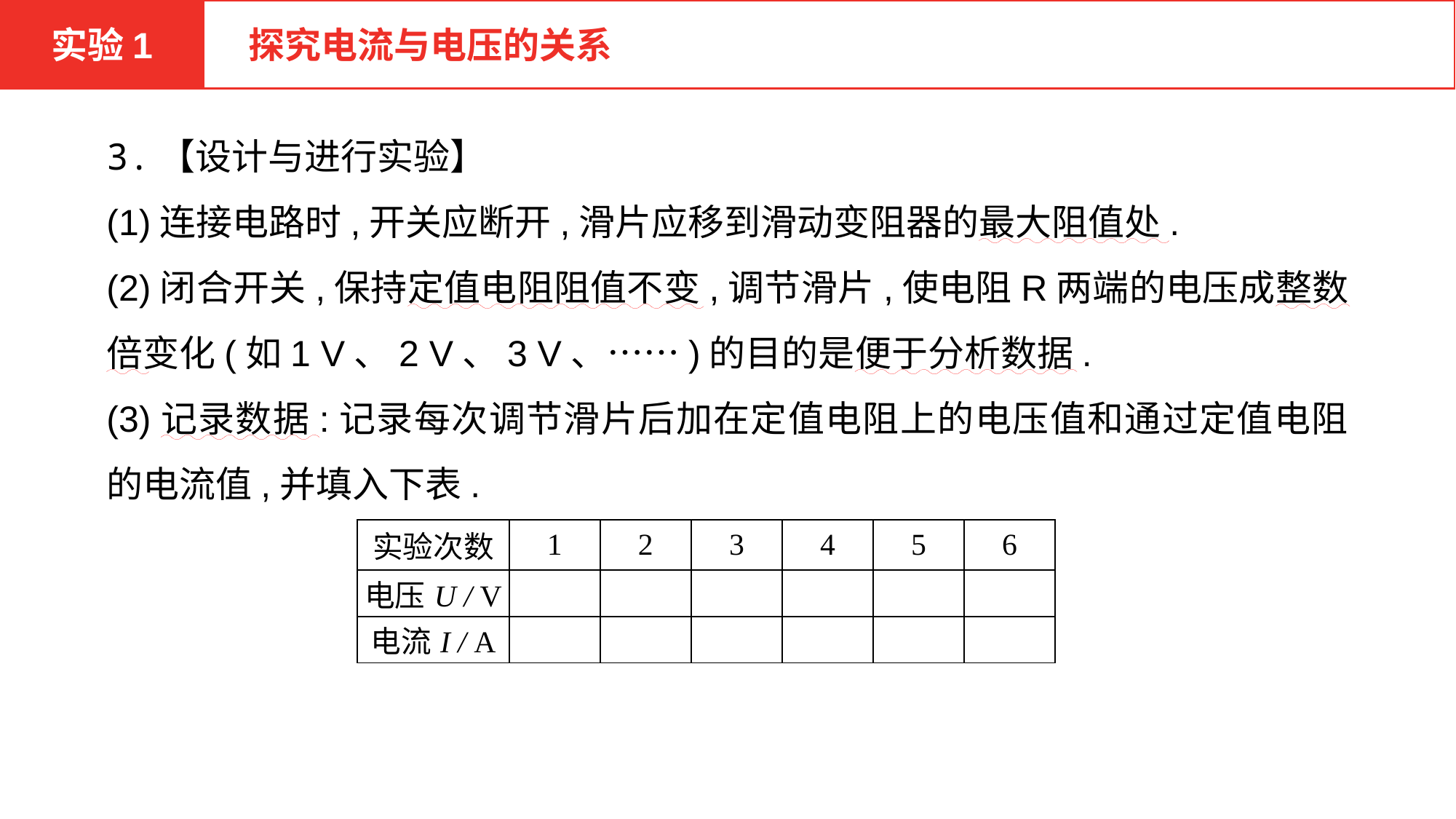

实验1
  探究电流与电压的关系
3.【设计与进行实验】
(1)连接电路时,开关应断开,滑片应移到滑动变阻器的最大阻值处.
(2)闭合开关,保持定值电阻阻值不变,调节滑片,使电阻R两端的电压成整数倍变化(如1 V、2 V、3 V、……)的目的是便于分析数据.
(3)记录数据:记录每次调节滑片后加在定值电阻上的电压值和通过定值电阻的电流值,并填入下表.

| 实验次数 | 1 | 2 | 3 | 4 | 5 | 6 |
| --- | --- | --- | --- | --- | --- | --- |
| 电压U / V |  |  |  |  |  |  |
| 电流I / A |  |  |  |  |  |  |